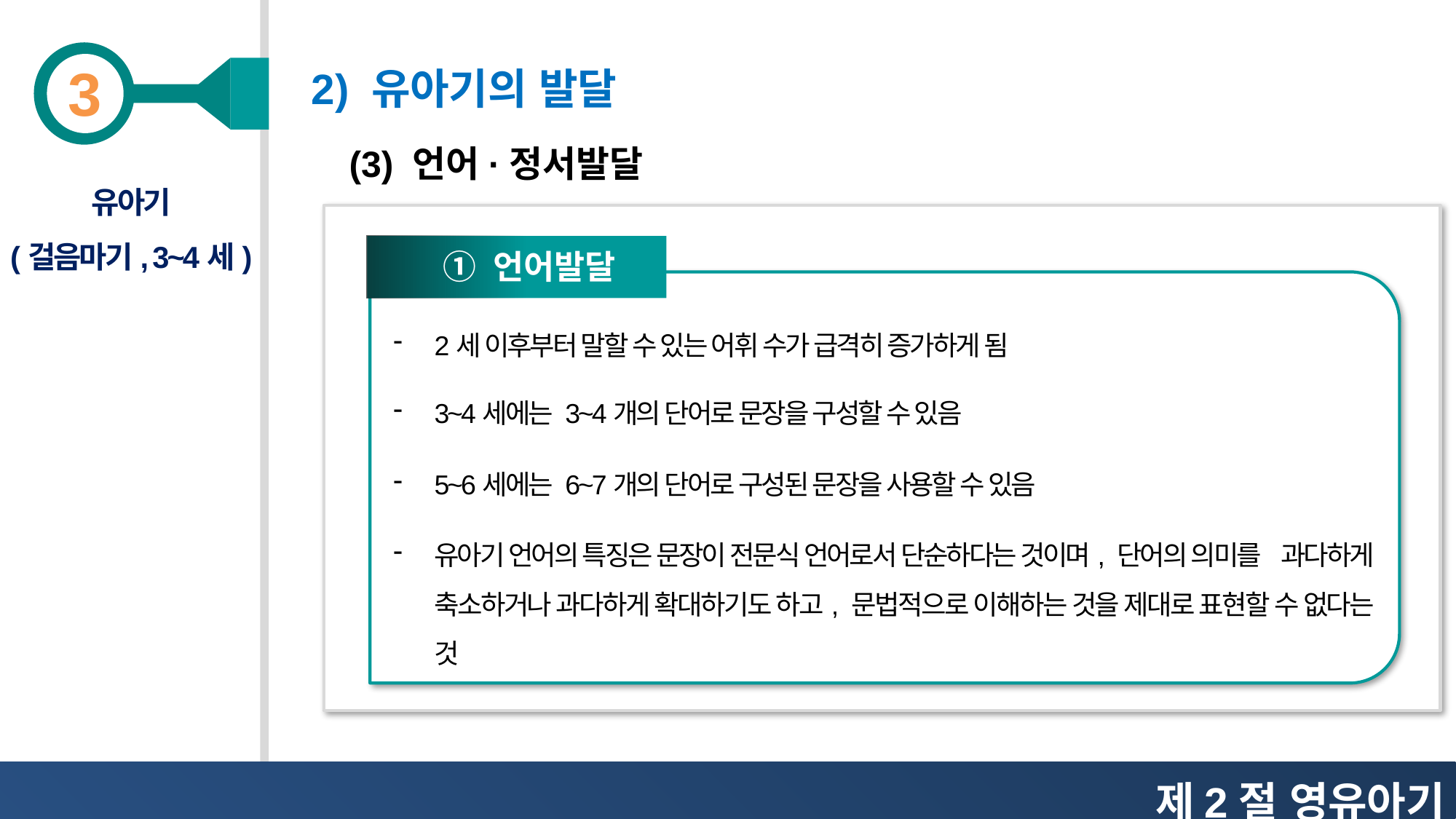

2) 유아기의 발달
(3) 언어·정서발달
유아기
(걸음마기, 3~4세)

① 언어발달
2세 이후부터 말할 수 있는 어휘 수가 급격히 증가하게 됨

3~4세에는 3~4개의 단어로 문장을 구성할 수 있음

5~6세에는 6~7개의 단어로 구성된 문장을 사용할 수 있음

유아기 언어의 특징은 문장이 전문식 언어로서 단순하다는 것이며, 단어의 의미를    과다하게 축소하거나 과다하게 확대하기도 하고, 문법적으로 이해하는 것을 제대로 표현할 수 없다는 것
제2절 영유아기